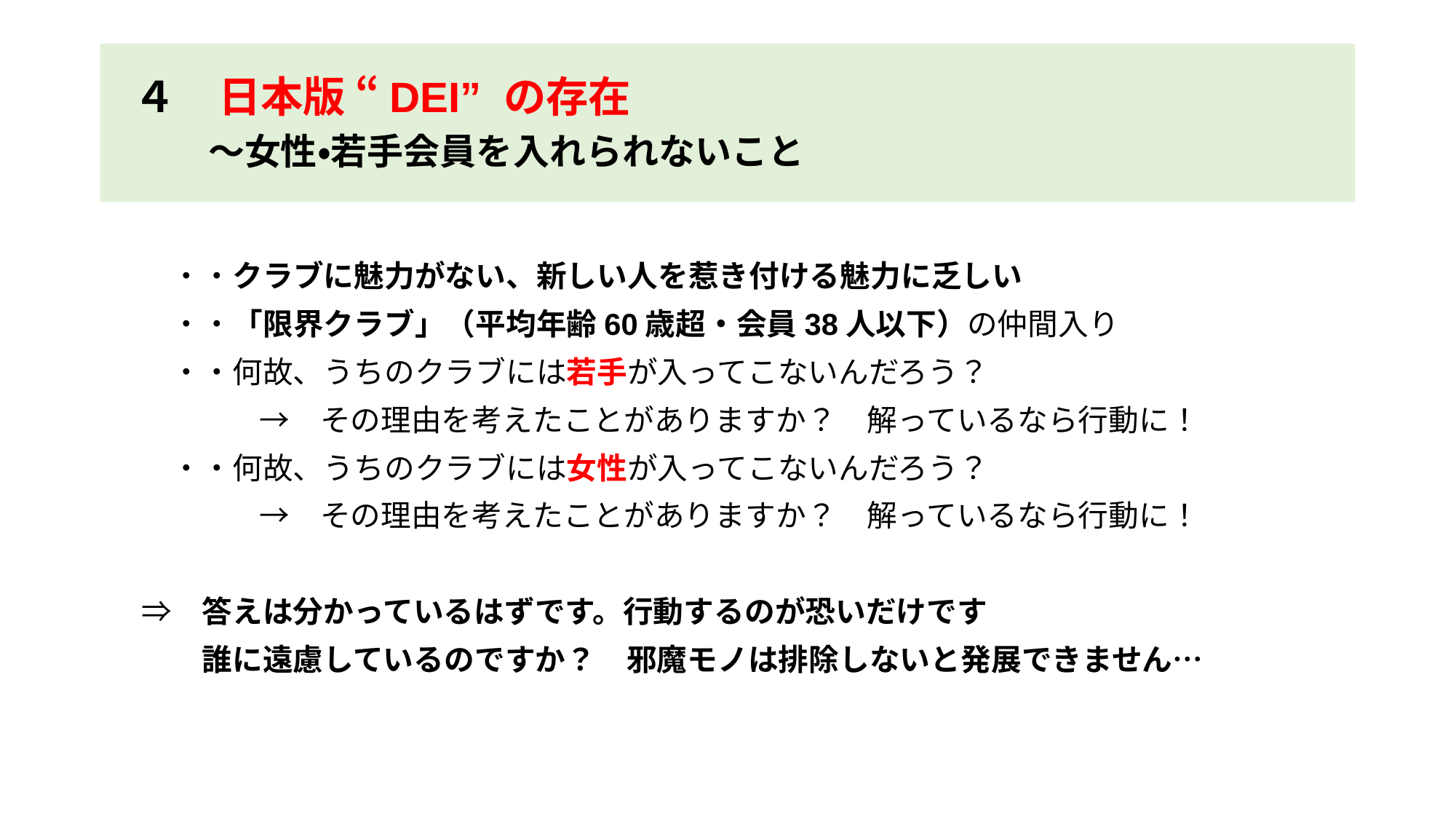

# ４　日本版 “DEI” の存在 　　～女性・若手会員を入れられないこと
　　・・クラブに魅力がない、新しい人を惹き付ける魅力に乏しい
　　・・「限界クラブ」（平均年齢60歳超・会員38人以下）の仲間入り
　　・・何故、うちのクラブには若手が入ってこないんだろう？
　　　    　→　その理由を考えたことがありますか？　解っているなら行動に！
　　・・何故、うちのクラブには女性が入ってこないんだろう？
　　　    　→　その理由を考えたことがありますか？　解っているなら行動に！

　⇒　答えは分かっているはずです。行動するのが恐いだけです
　　　誰に遠慮しているのですか？　邪魔モノは排除しないと発展できません…